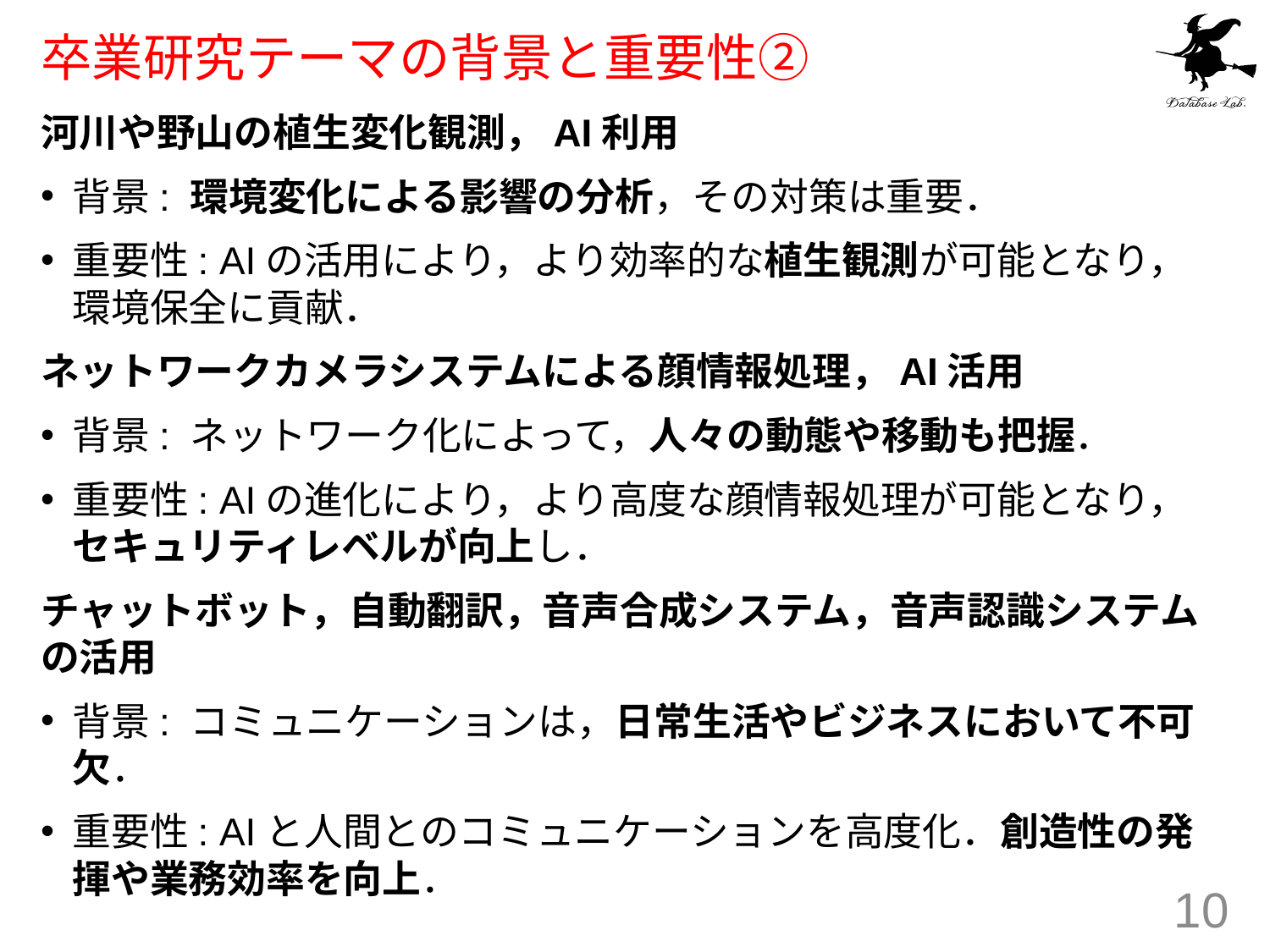

# 卒業研究テーマの背景と重要性②
河川や野山の植生変化観測，AI利用
背景: 環境変化による影響の分析，その対策は重要．
重要性: AIの活用により，より効率的な植生観測が可能となり，環境保全に貢献．
ネットワークカメラシステムによる顔情報処理，AI活用
背景: ネットワーク化によって，人々の動態や移動も把握．
重要性: AIの進化により，より高度な顔情報処理が可能となり，セキュリティレベルが向上し．
チャットボット，自動翻訳，音声合成システム，音声認識システムの活用
背景: コミュニケーションは，日常生活やビジネスにおいて不可欠．
重要性: AIと人間とのコミュニケーションを高度化．創造性の発揮や業務効率を向上．

10